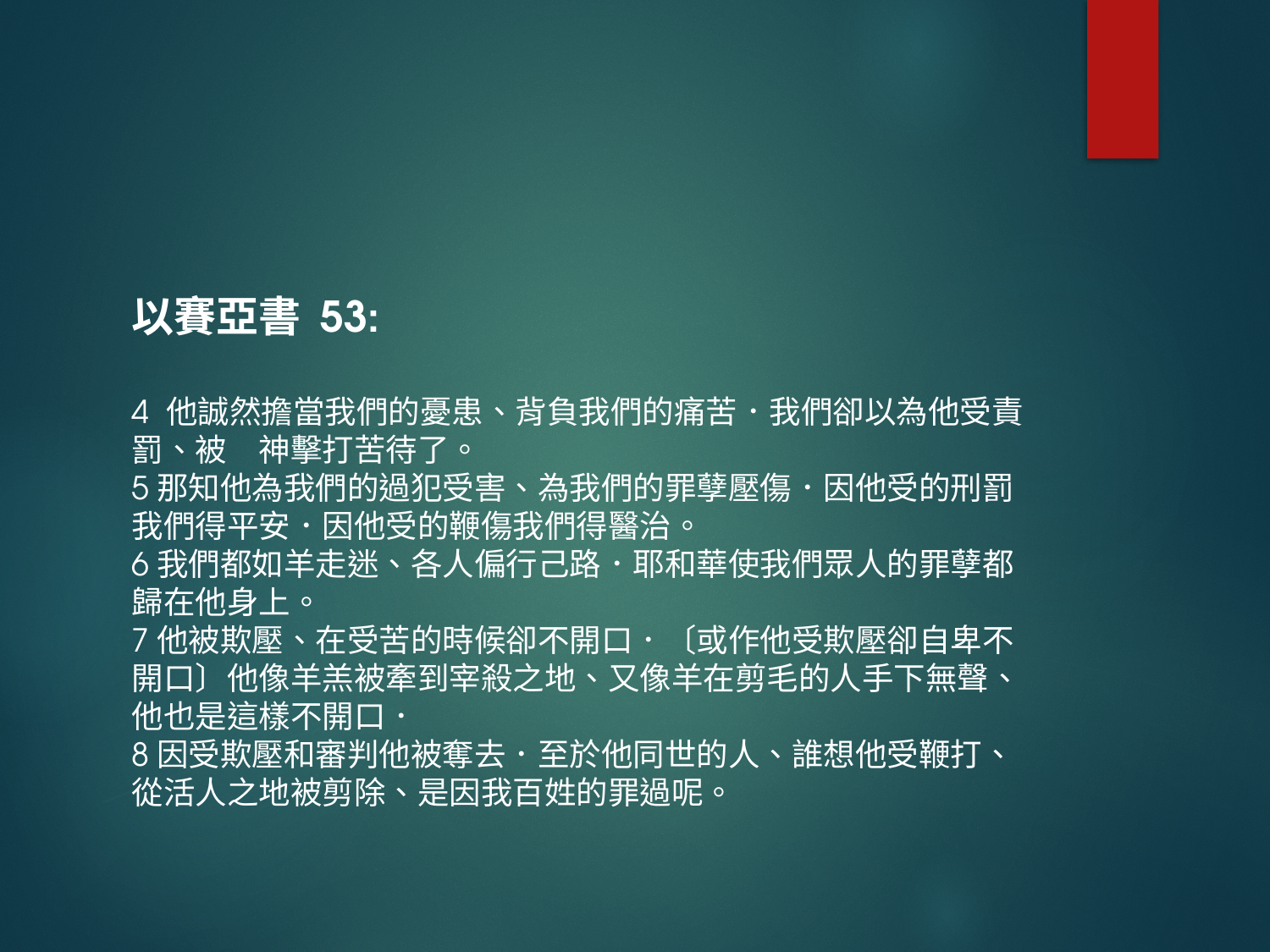

以賽亞書 53:

4 他誠然擔當我們的憂患、背負我們的痛苦．我們卻以為他受責罰、被　神擊打苦待了。
5那知他為我們的過犯受害、為我們的罪孽壓傷．因他受的刑罰我們得平安．因他受的鞭傷我們得醫治。
6我們都如羊走迷、各人偏行己路．耶和華使我們眾人的罪孽都歸在他身上。
7他被欺壓、在受苦的時候卻不開口．〔或作他受欺壓卻自卑不開口〕他像羊羔被牽到宰殺之地、又像羊在剪毛的人手下無聲、他也是這樣不開口．
8因受欺壓和審判他被奪去．至於他同世的人、誰想他受鞭打、從活人之地被剪除、是因我百姓的罪過呢。